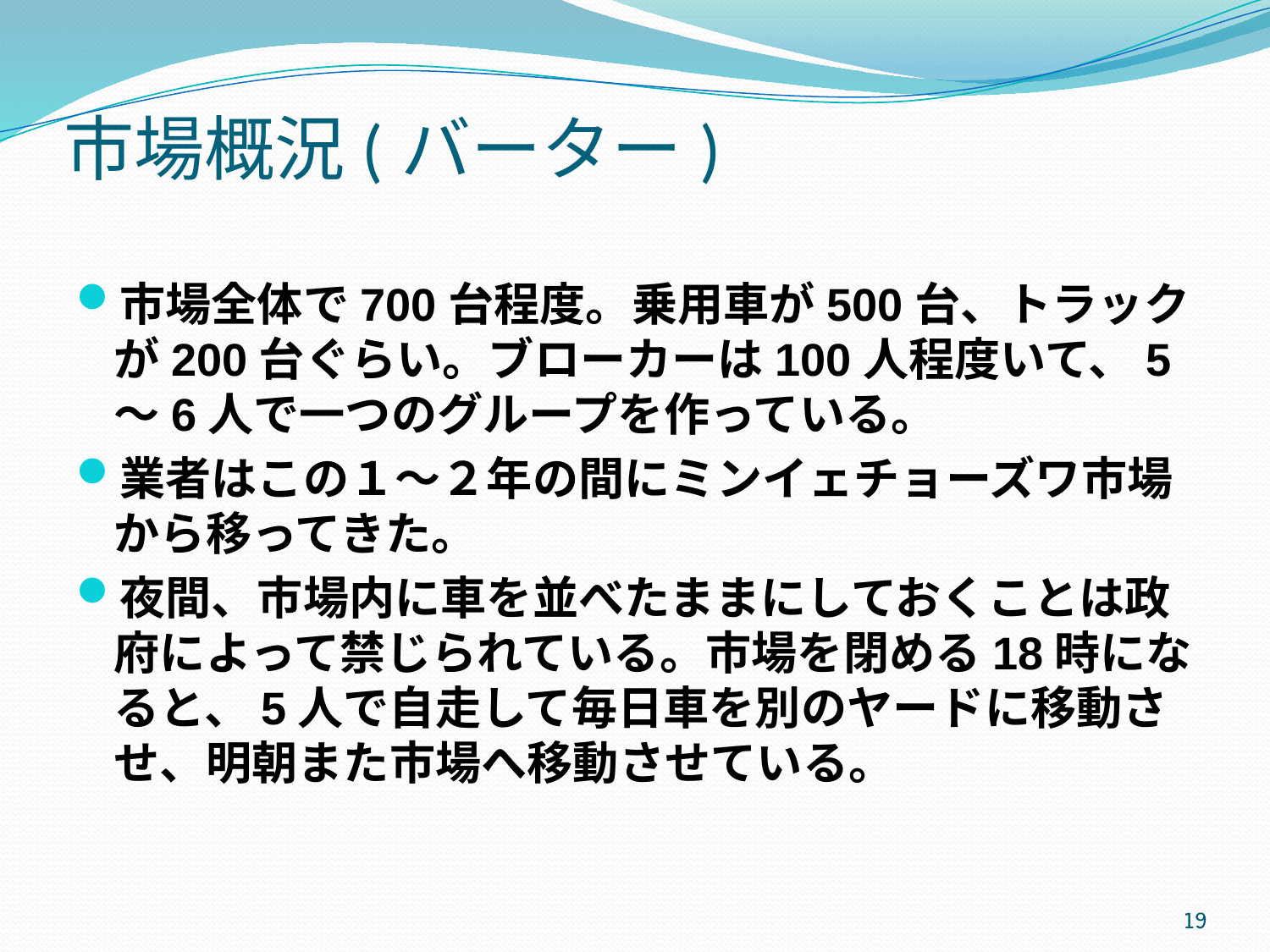

市場概況(バーター)
市場全体で700台程度。乗用車が500台、トラックが200台ぐらい。ブローカーは100人程度いて、5～6人で一つのグループを作っている。
業者はこの１～２年の間にミンイェチョーズワ市場から移ってきた。
夜間、市場内に車を並べたままにしておくことは政府によって禁じられている。市場を閉める18時になると、5人で自走して毎日車を別のヤードに移動させ、明朝また市場へ移動させている。
19